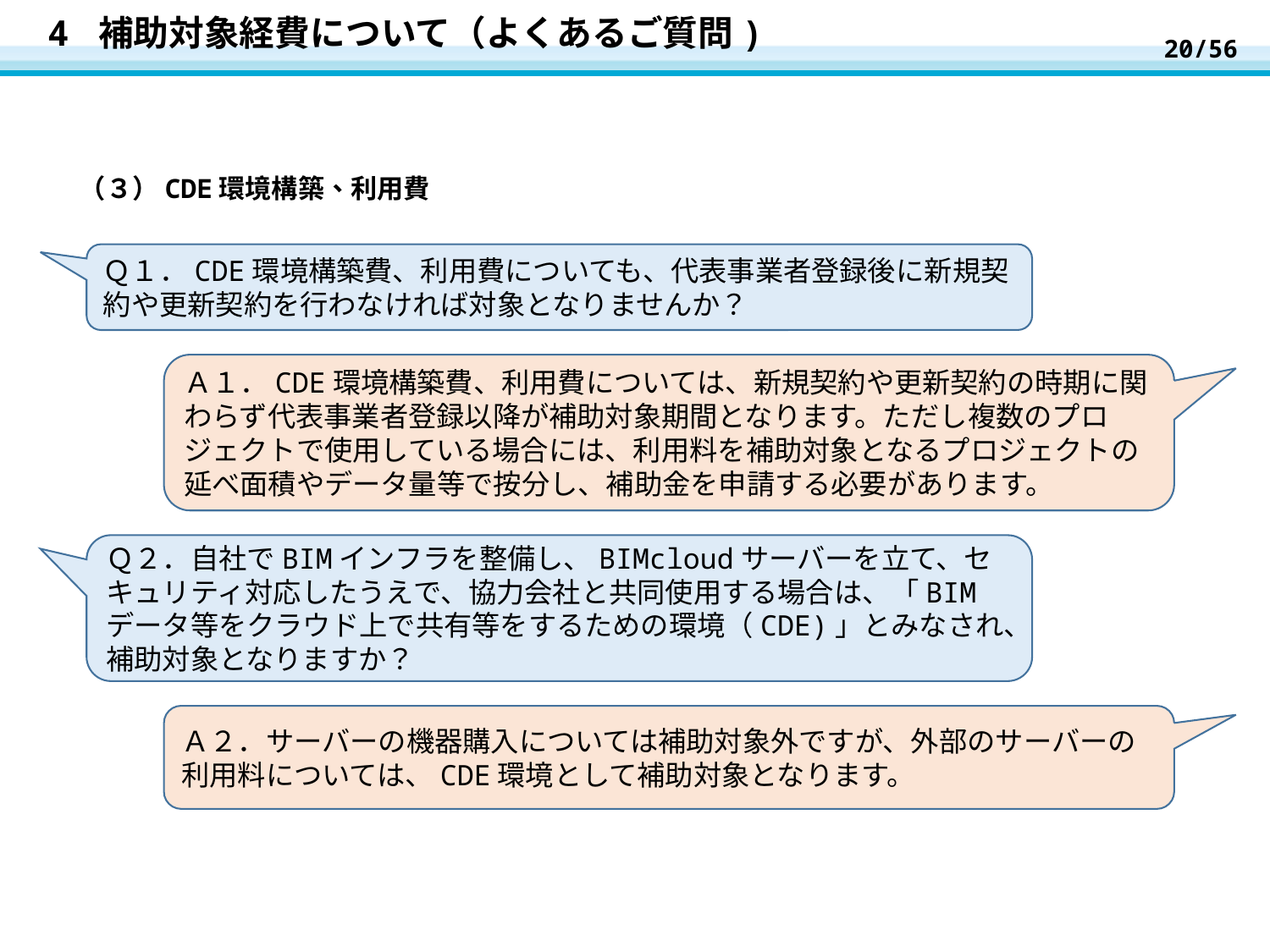

20/56
# 4 補助対象経費について（よくあるご質問)
（３）CDE環境構築、利用費
Ｑ１．CDE環境構築費、利用費についても、代表事業者登録後に新規契約や更新契約を行わなければ対象となりませんか？
Ａ１．CDE環境構築費、利用費については、新規契約や更新契約の時期に関わらず代表事業者登録以降が補助対象期間となります。ただし複数のプロジェクトで使用している場合には、利用料を補助対象となるプロジェクトの延べ面積やデータ量等で按分し、補助金を申請する必要があります。
Ｑ２．自社でBIMインフラを整備し、BIMcloudサーバーを立て、セキュリティ対応したうえで、協力会社と共同使用する場合は、「BIMデータ等をクラウド上で共有等をするための環境（CDE)」とみなされ、補助対象となりますか？
Ａ２．サーバーの機器購入については補助対象外ですが、外部のサーバーの利用料については、CDE環境として補助対象となります。